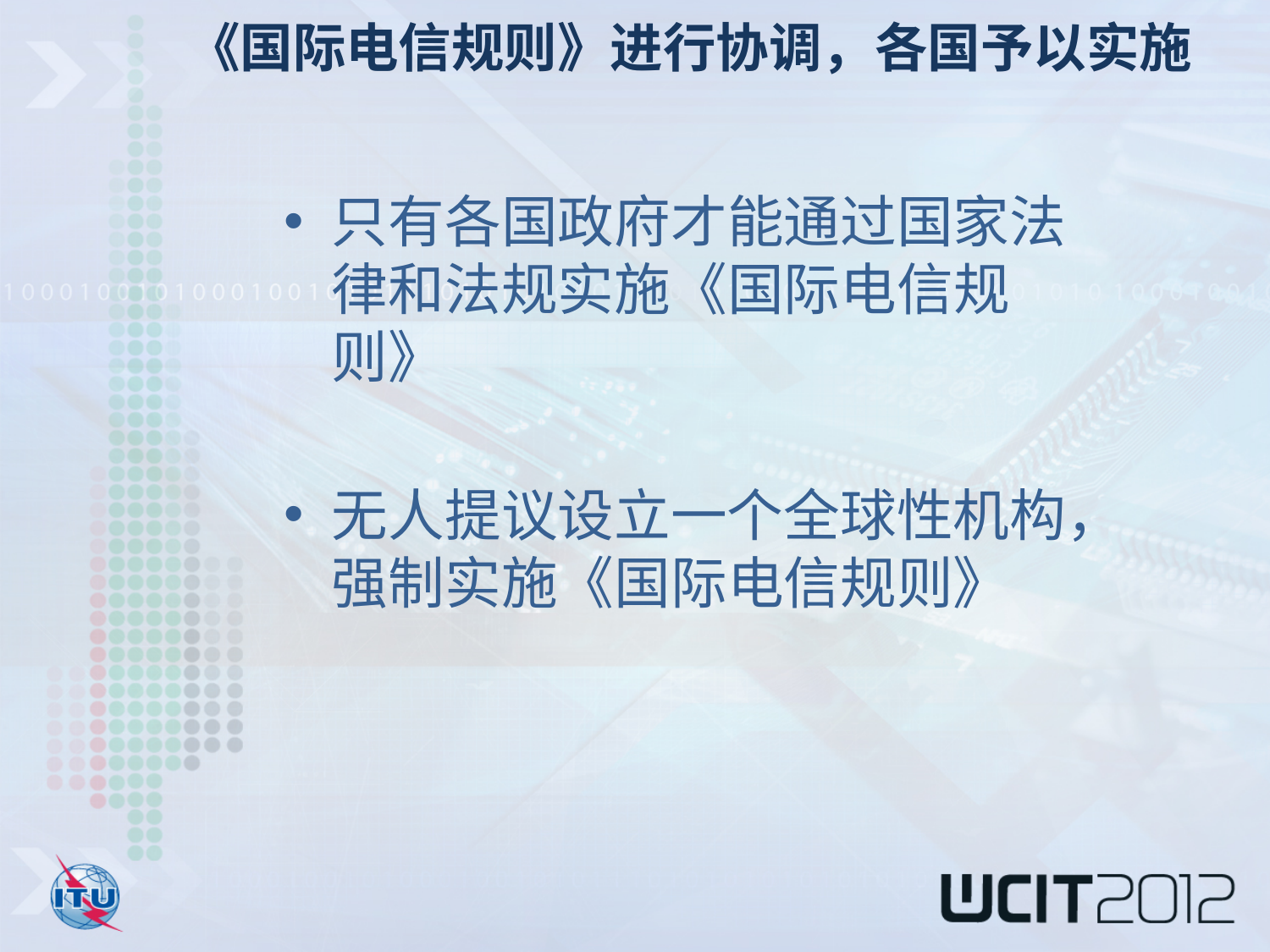

《国际电信规则》进行协调，各国予以实施
只有各国政府才能通过国家法律和法规实施《国际电信规则》

无人提议设立一个全球性机构，强制实施《国际电信规则》